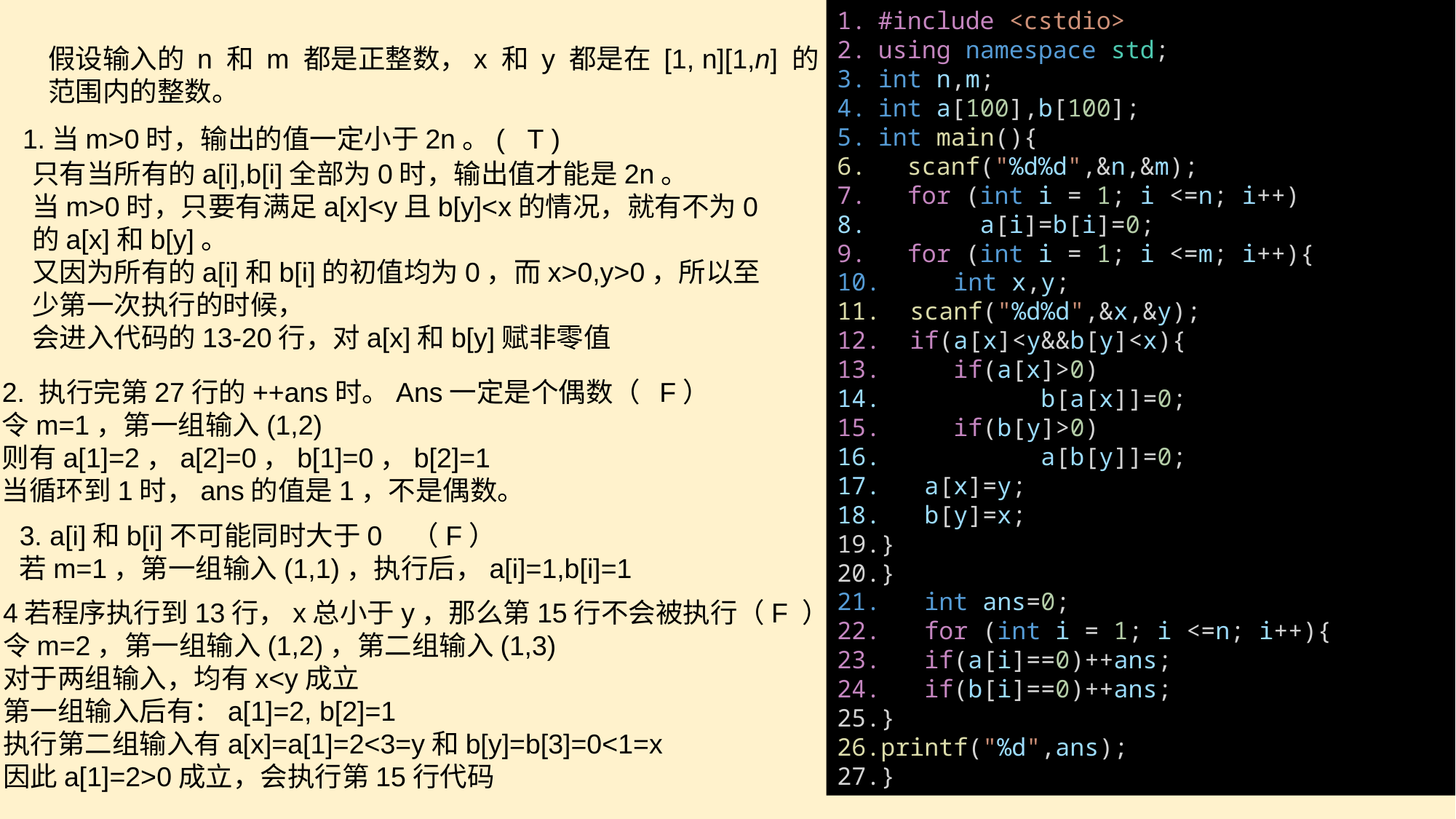

#include <cstdio>
using namespace std;
int n,m;
int a[100],b[100];
int main(){
  scanf("%d%d",&n,&m);
  for (int i = 1; i <=n; i++)
       a[i]=b[i]=0;
  for (int i = 1; i <=m; i++){
     int x,y;
  scanf("%d%d",&x,&y);
  if(a[x]<y&&b[y]<x){
     if(a[x]>0)
           b[a[x]]=0;
     if(b[y]>0)
           a[b[y]]=0;
   a[x]=y;
   b[y]=x;
}
}
   int ans=0;
   for (int i = 1; i <=n; i++){
   if(a[i]==0)++ans;
   if(b[i]==0)++ans;
}
printf("%d",ans);
}
假设输入的 n 和 m 都是正整数，x 和 y 都是在 [1, n][1,n] 的范围内的整数。

1.当m>0时，输出的值一定小于2n。(   T )
只有当所有的a[i],b[i]全部为0时，输出值才能是2n。
当m>0时，只要有满足a[x]<y且b[y]<x的情况，就有不为0的a[x]和b[y]。
又因为所有的a[i]和b[i]的初值均为0，而x>0,y>0，所以至少第一次执行的时候，
会进入代码的13-20行，对a[x]和b[y]赋非零值
2. 执行完第27行的++ans时。Ans一定是个偶数（  F）
令m=1，第一组输入(1,2)
则有a[1]=2，a[2]=0，b[1]=0，b[2]=1
当循环到1时，ans的值是1，不是偶数。
3. a[i]和b[i]不可能同时大于0   （F）
若m=1，第一组输入(1,1)，执行后，a[i]=1,b[i]=1
4若程序执行到13行，x总小于y，那么第15行不会被执行（F ）
令m=2，第一组输入(1,2)，第二组输入(1,3)
对于两组输入，均有x<y成立
第一组输入后有：a[1]=2, b[2]=1
执行第二组输入有a[x]=a[1]=2<3=y和b[y]=b[3]=0<1=x
因此a[1]=2>0成立，会执行第15行代码